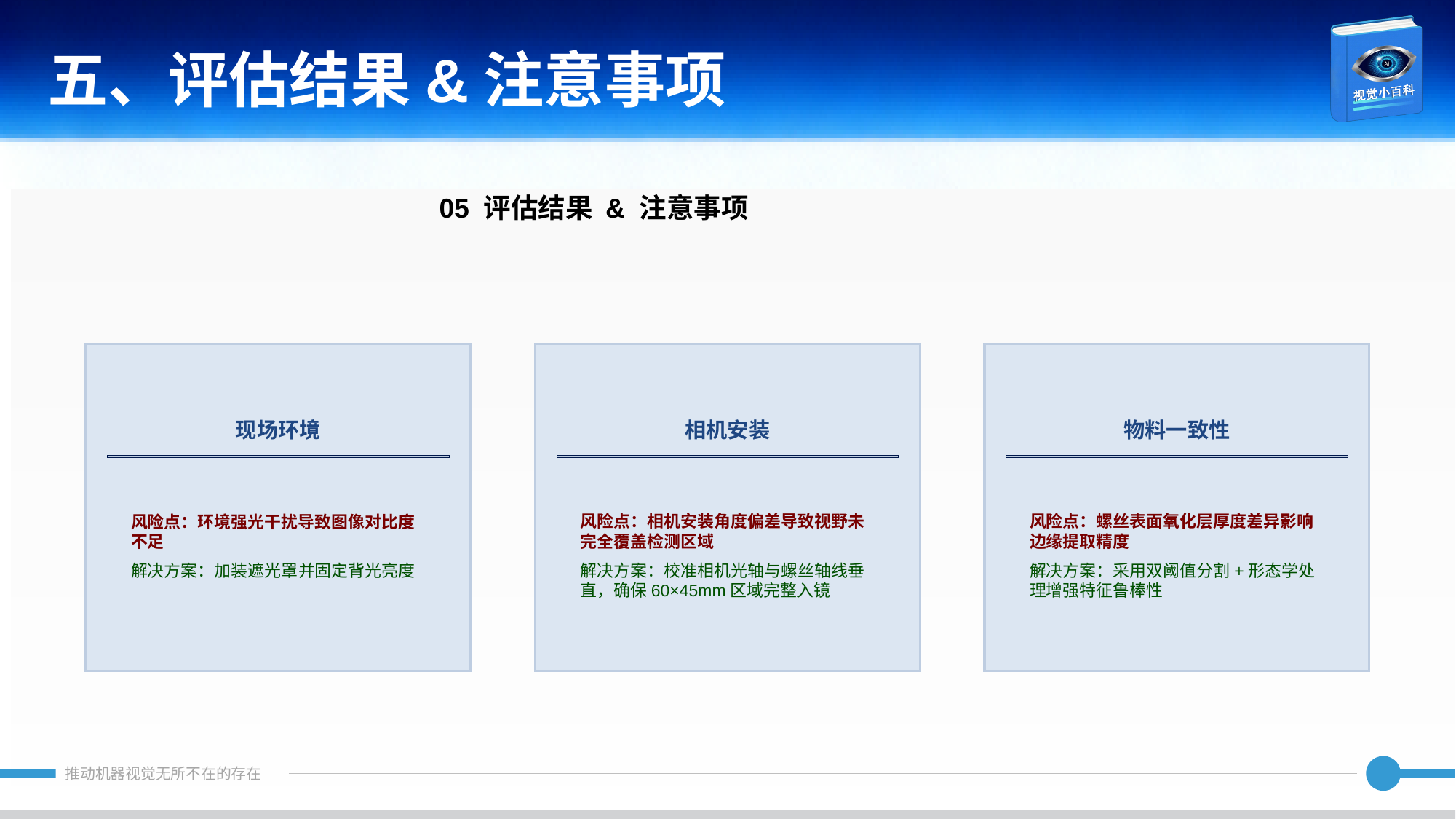

五、评估结果&注意事项

05 评估结果 & 注意事项

现场环境

相机安装

物料一致性

风险点：环境强光干扰导致图像对比度不足
解决方案：加装遮光罩并固定背光亮度

风险点：相机安装角度偏差导致视野未完全覆盖检测区域
解决方案：校准相机光轴与螺丝轴线垂直，确保60×45mm区域完整入镜

风险点：螺丝表面氧化层厚度差异影响边缘提取精度
解决方案：采用双阈值分割+形态学处理增强特征鲁棒性
10